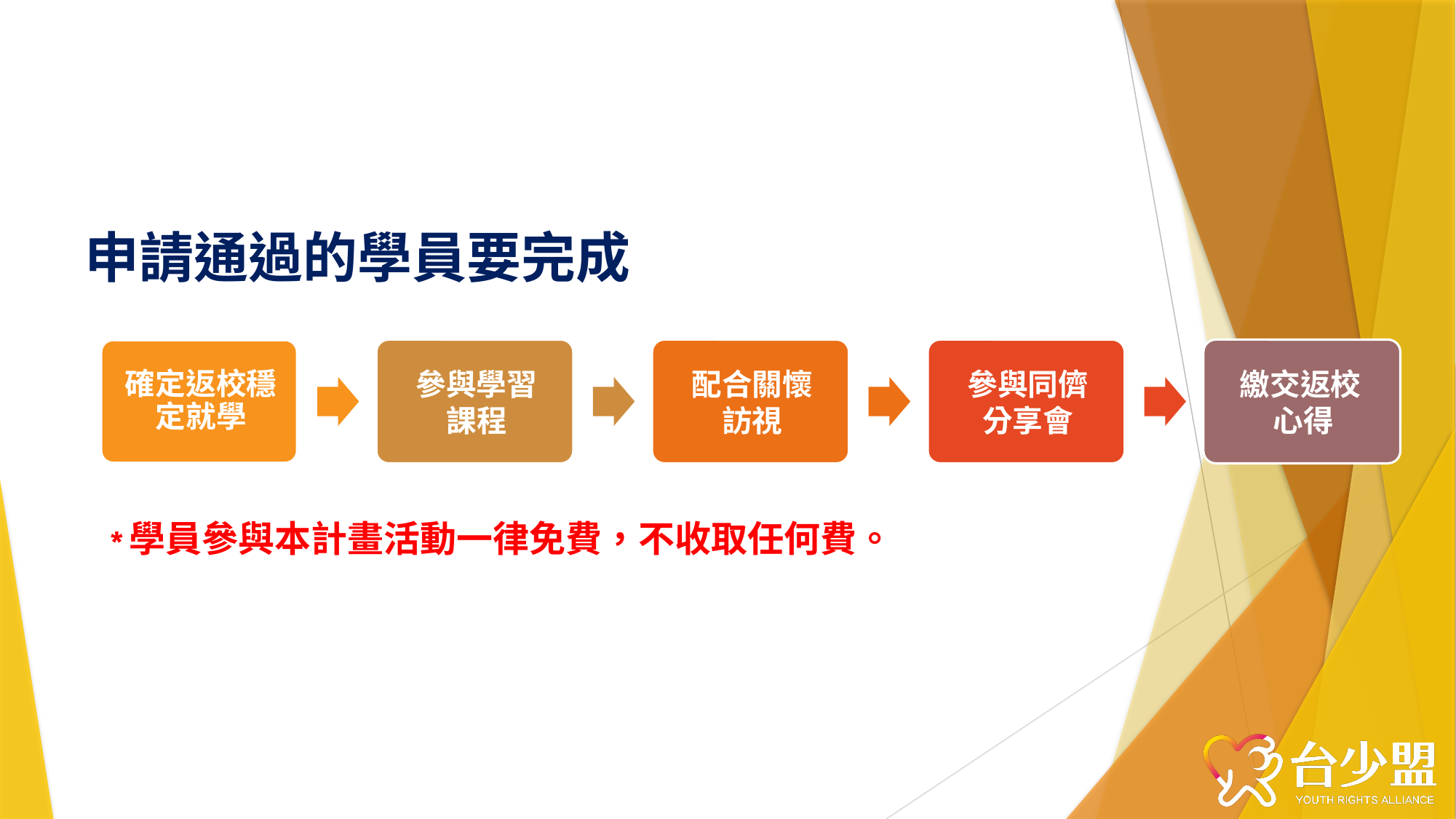

確定返校穩定就學

參與學習
課程

配合關懷
訪視

參與同儕
分享會

繳交返校
心得
# 申請通過的學員要完成
*學員參與本計畫活動一律免費，不收取任何費。